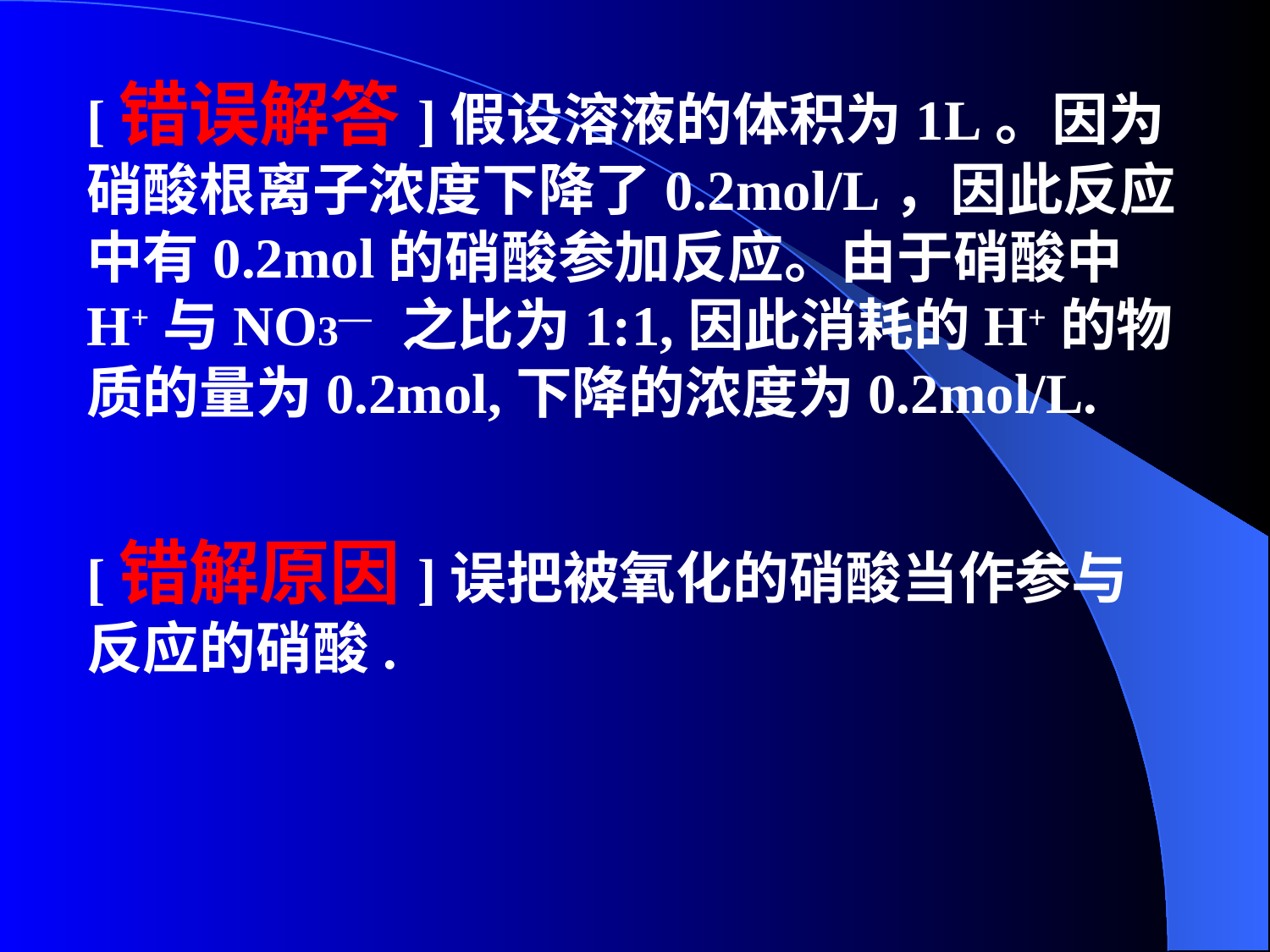

[错误解答]假设溶液的体积为1L。因为硝酸根离子浓度下降了0.2mol/L，因此反应中有0.2mol的硝酸参加反应。由于硝酸中H+与NO3—  之比为1:1,因此消耗的H+的物质的量为0.2mol,下降的浓度为0.2mol/L.
[错解原因]误把被氧化的硝酸当作参与反应的硝酸.

38